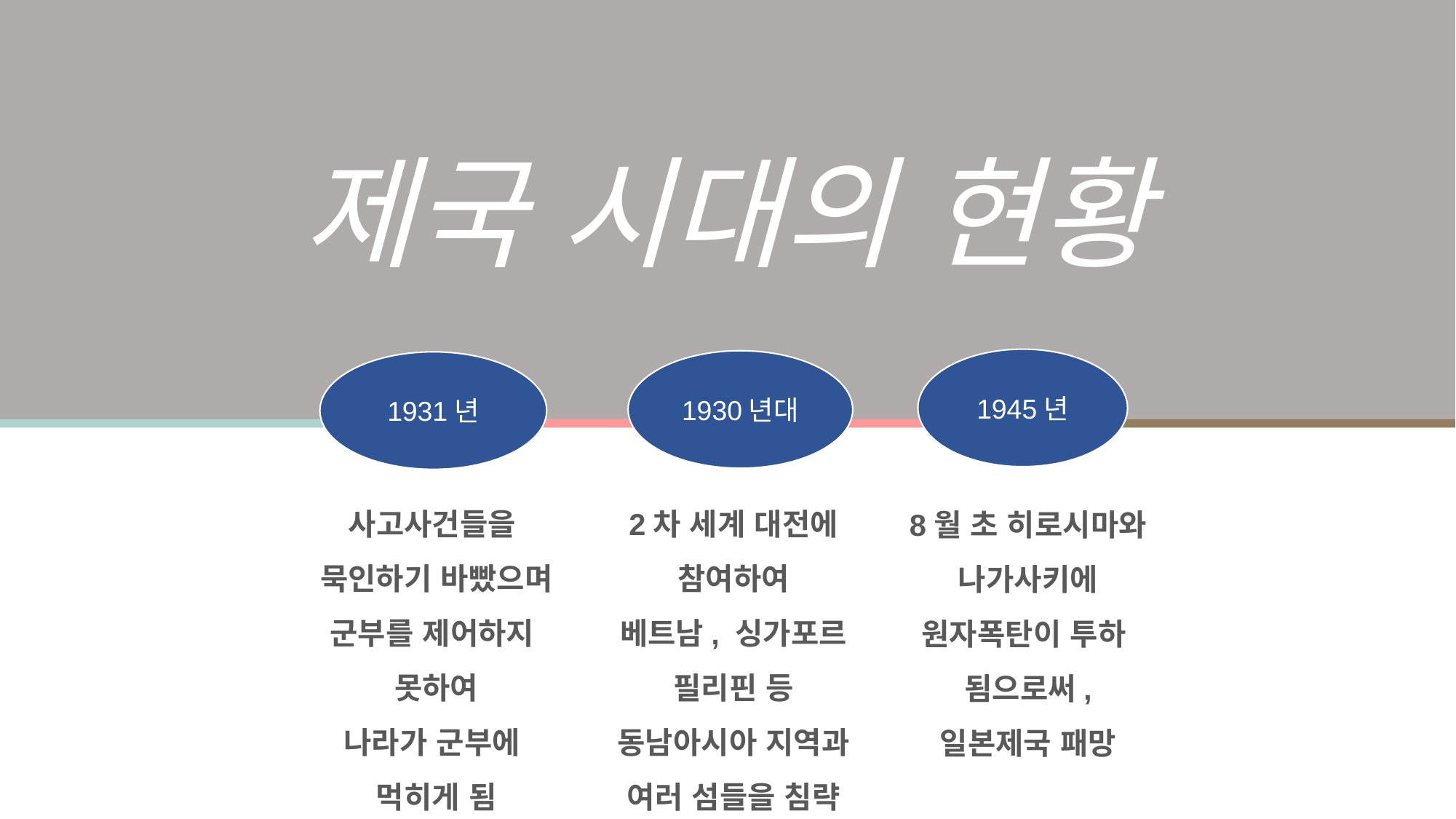

제국 시대의 현황
1945년
1930년대
1931년

사고사건들을
묵인하기 바빴으며
군부를 제어하지
못하여
나라가 군부에
먹히게 됨
2차 세계 대전에
참여하여
베트남, 싱가포르
필리핀 등
동남아시아 지역과
여러 섬들을 침략
8월 초 히로시마와
나가사키에
원자폭탄이 투하
됨으로써,
일본제국 패망